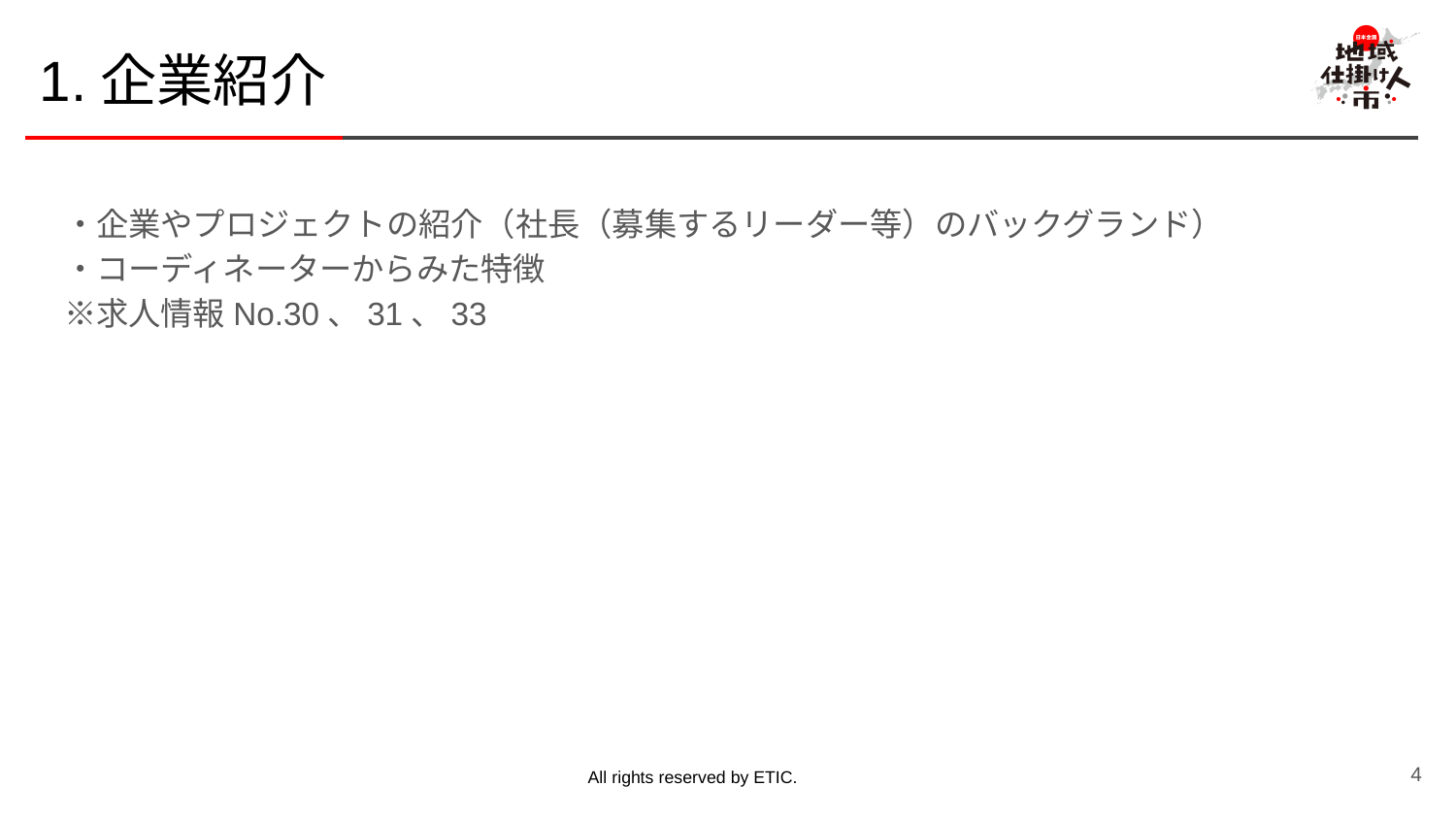

# 1.企業紹介
・企業やプロジェクトの紹介（社長（募集するリーダー等）のバックグランド）
・コーディネーターからみた特徴
※求人情報No.30、31、33
4